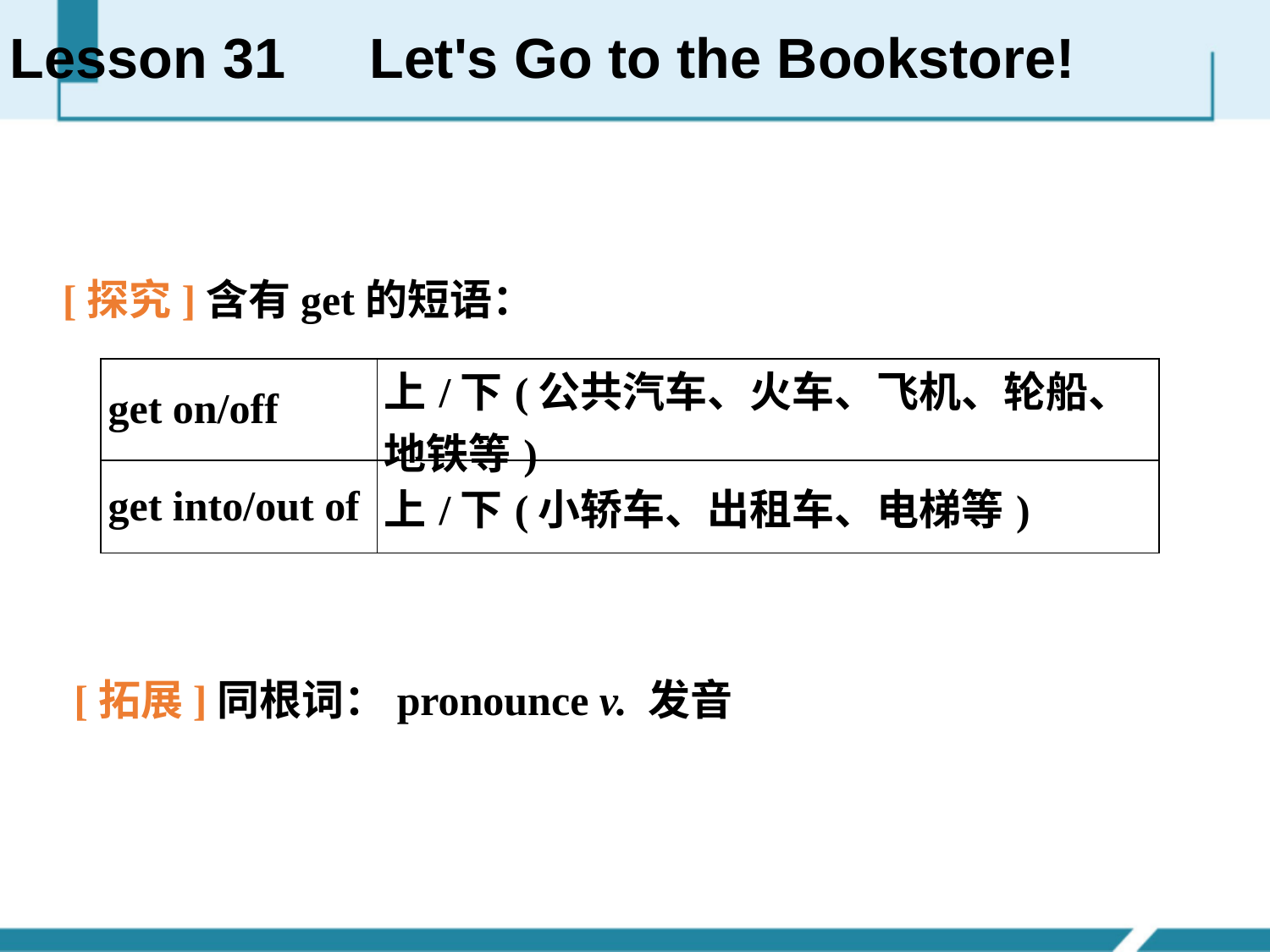

Lesson 31　Let's Go to the Bookstore!
[探究]含有get的短语：
| get on/off | 上/下(公共汽车、火车、飞机、轮船、地铁等) |
| --- | --- |
| get into/out of | 上/下(小轿车、出租车、电梯等) |
[拓展]同根词：pronounce v. 发音